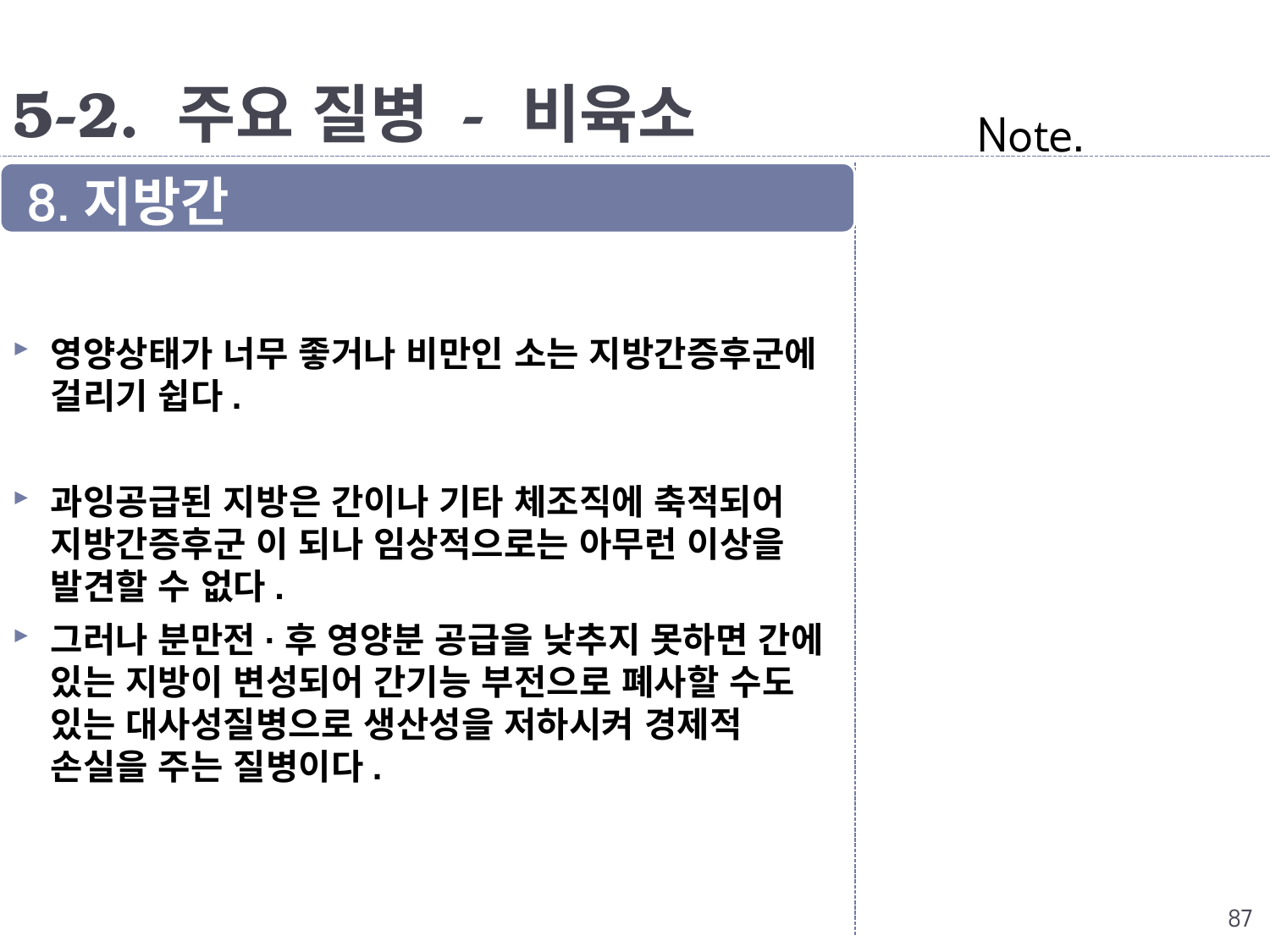

# 5-2. 주요 질병 - 비육소
Note.

8.지방간

영양상태가 너무 좋거나 비만인 소는 지방간증후군에 걸리기 쉽다.

과잉공급된 지방은 간이나 기타 체조직에 축적되어 지방간증후군 이 되나 임상적으로는 아무런 이상을 발견할 수 없다.
그러나 분만전·후 영양분 공급을 낮추지 못하면 간에 있는 지방이 변성되어 간기능 부전으로 폐사할 수도 있는 대사성질병으로 생산성을 저하시켜 경제적 손실을 주는 질병이다.
87